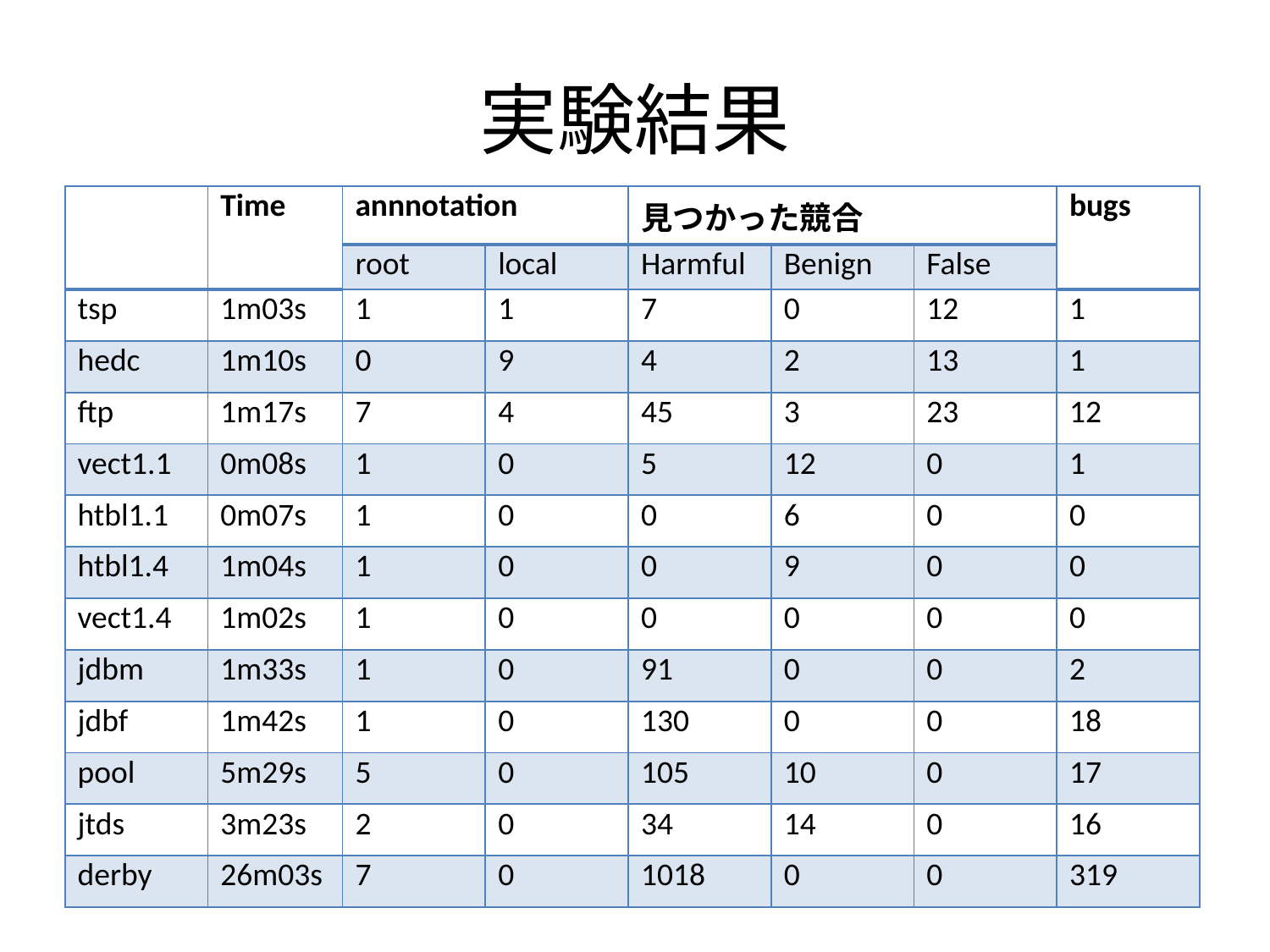

# 実験結果
|  | Time | annnotation |  | 見つかった競合 |  |  | bugs |
| --- | --- | --- | --- | --- | --- | --- | --- |
|  |  | root | local | Harmful | Benign | False |  |
| tsp | 1m03s | 1 | 1 | 7 | 0 | 12 | 1 |
| hedc | 1m10s | 0 | 9 | 4 | 2 | 13 | 1 |
| ftp | 1m17s | 7 | 4 | 45 | 3 | 23 | 12 |
| vect1.1 | 0m08s | 1 | 0 | 5 | 12 | 0 | 1 |
| htbl1.1 | 0m07s | 1 | 0 | 0 | 6 | 0 | 0 |
| htbl1.4 | 1m04s | 1 | 0 | 0 | 9 | 0 | 0 |
| vect1.4 | 1m02s | 1 | 0 | 0 | 0 | 0 | 0 |
| jdbm | 1m33s | 1 | 0 | 91 | 0 | 0 | 2 |
| jdbf | 1m42s | 1 | 0 | 130 | 0 | 0 | 18 |
| pool | 5m29s | 5 | 0 | 105 | 10 | 0 | 17 |
| jtds | 3m23s | 2 | 0 | 34 | 14 | 0 | 16 |
| derby | 26m03s | 7 | 0 | 1018 | 0 | 0 | 319 |